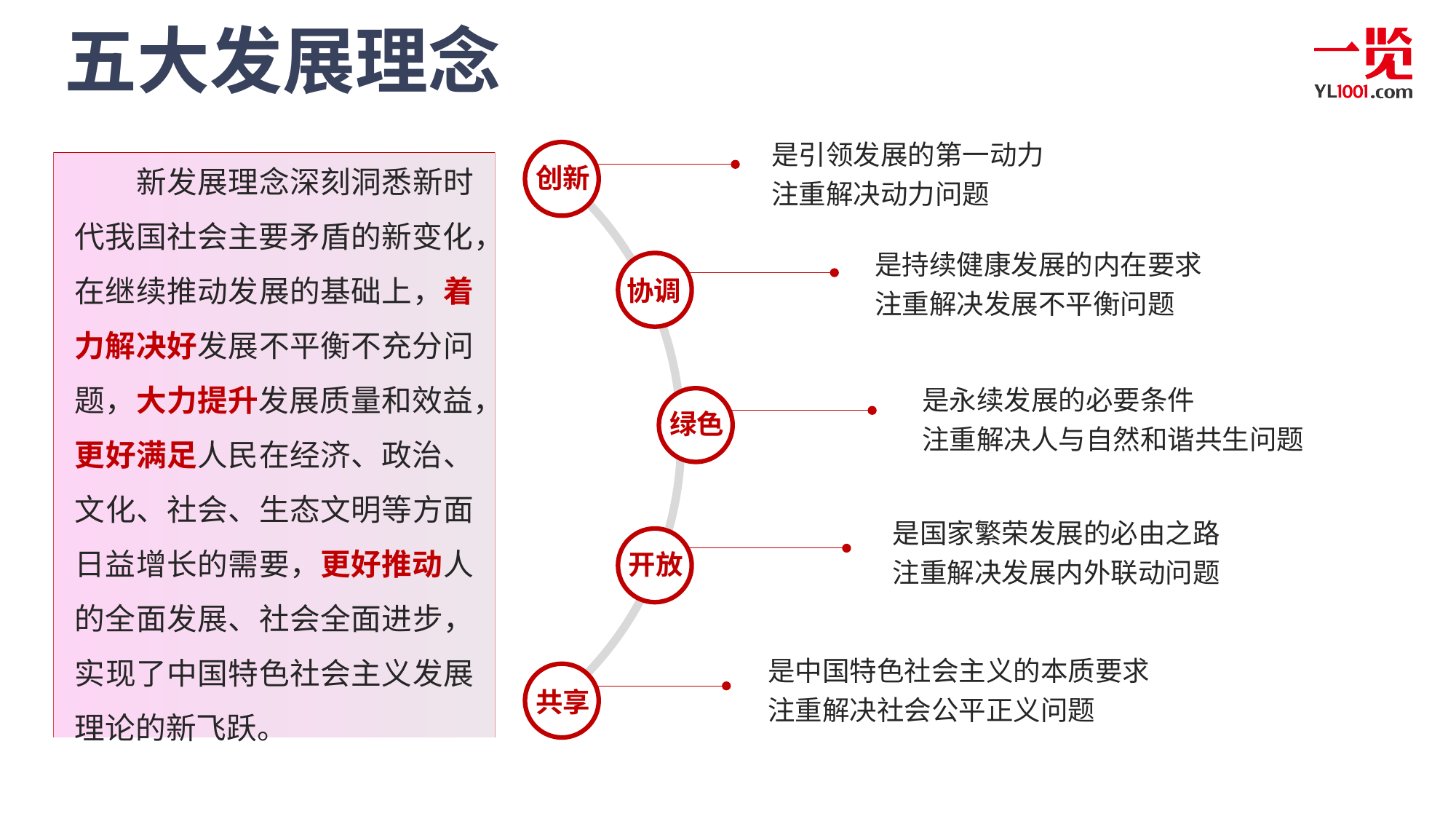

五大发展理念

是引领发展的第一动力
注重解决动力问题

创新
　　新发展理念深刻洞悉新时代我国社会主要矛盾的新变化，在继续推动发展的基础上，着力解决好发展不平衡不充分问题，大力提升发展质量和效益，更好满足人民在经济、政治、文化、社会、生态文明等方面日益增长的需要，更好推动人的全面发展、社会全面进步，实现了中国特色社会主义发展理论的新飞跃。
是持续健康发展的内在要求
注重解决发展不平衡问题

协调
是永续发展的必要条件
注重解决人与自然和谐共生问题

绿色
是国家繁荣发展的必由之路
注重解决发展内外联动问题

开放
是中国特色社会主义的本质要求
注重解决社会公平正义问题

共享